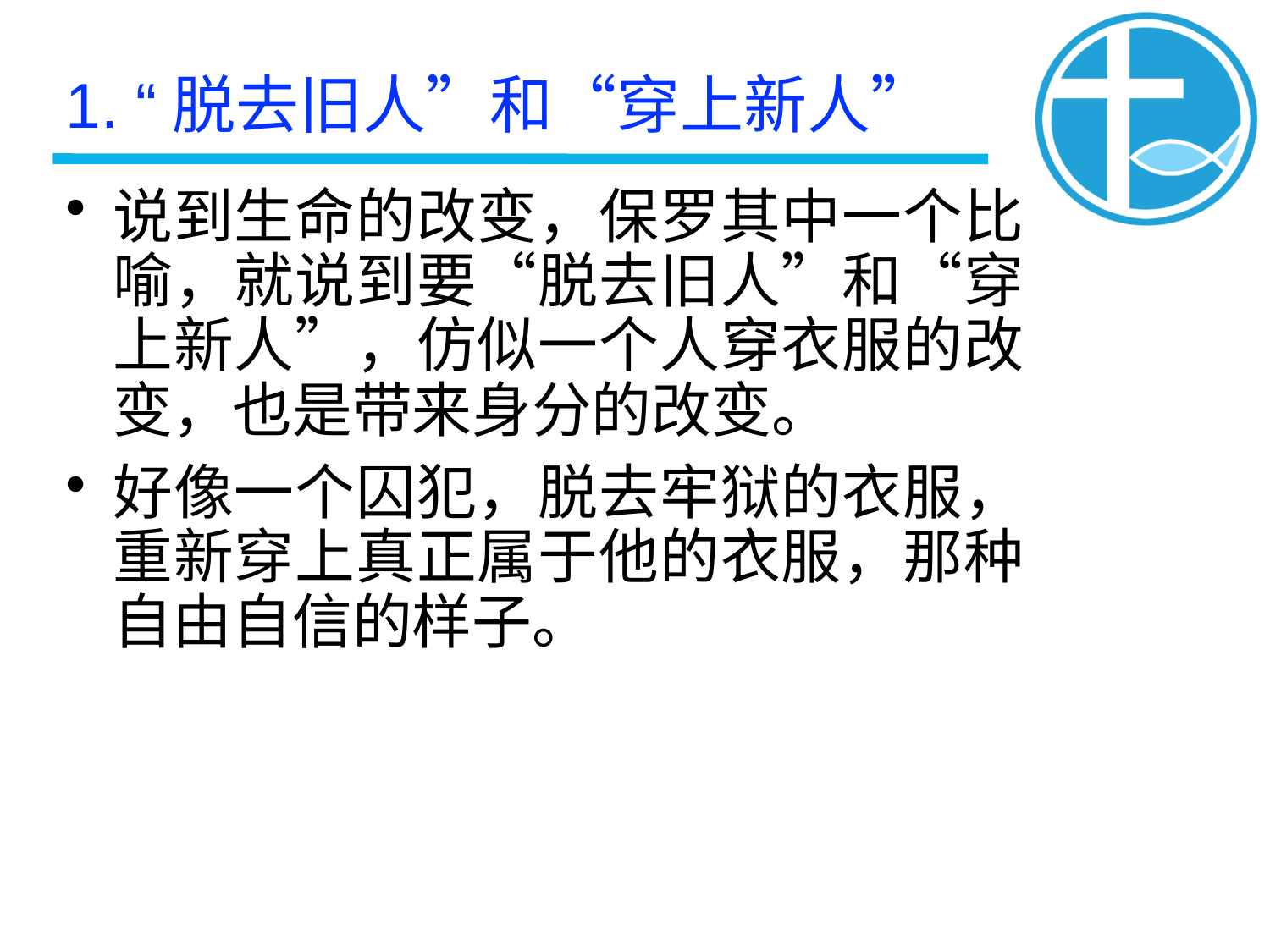

1. “脱去旧人”和“穿上新人”
说到生命的改变，保罗其中一个比喻，就说到要“脱去旧人”和“穿上新人”，仿似一个人穿衣服的改变，也是带来身分的改变。
好像一个囚犯，脱去牢狱的衣服，重新穿上真正属于他的衣服，那种自由自信的样子。